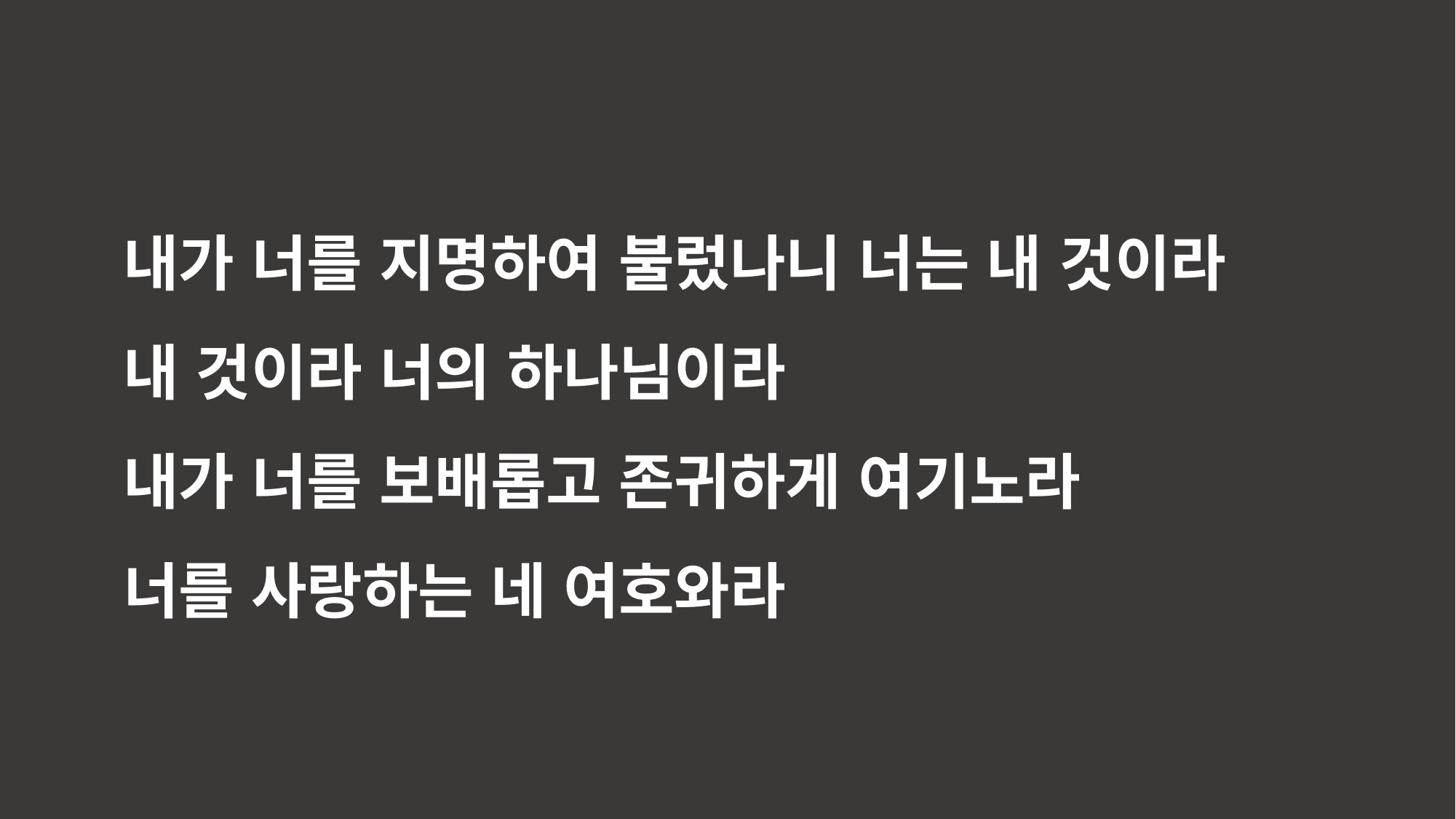

내가 너를 지명하여 불렀나니 너는 내 것이라
내 것이라 너의 하나님이라
내가 너를 보배롭고 존귀하게 여기노라
너를 사랑하는 네 여호와라